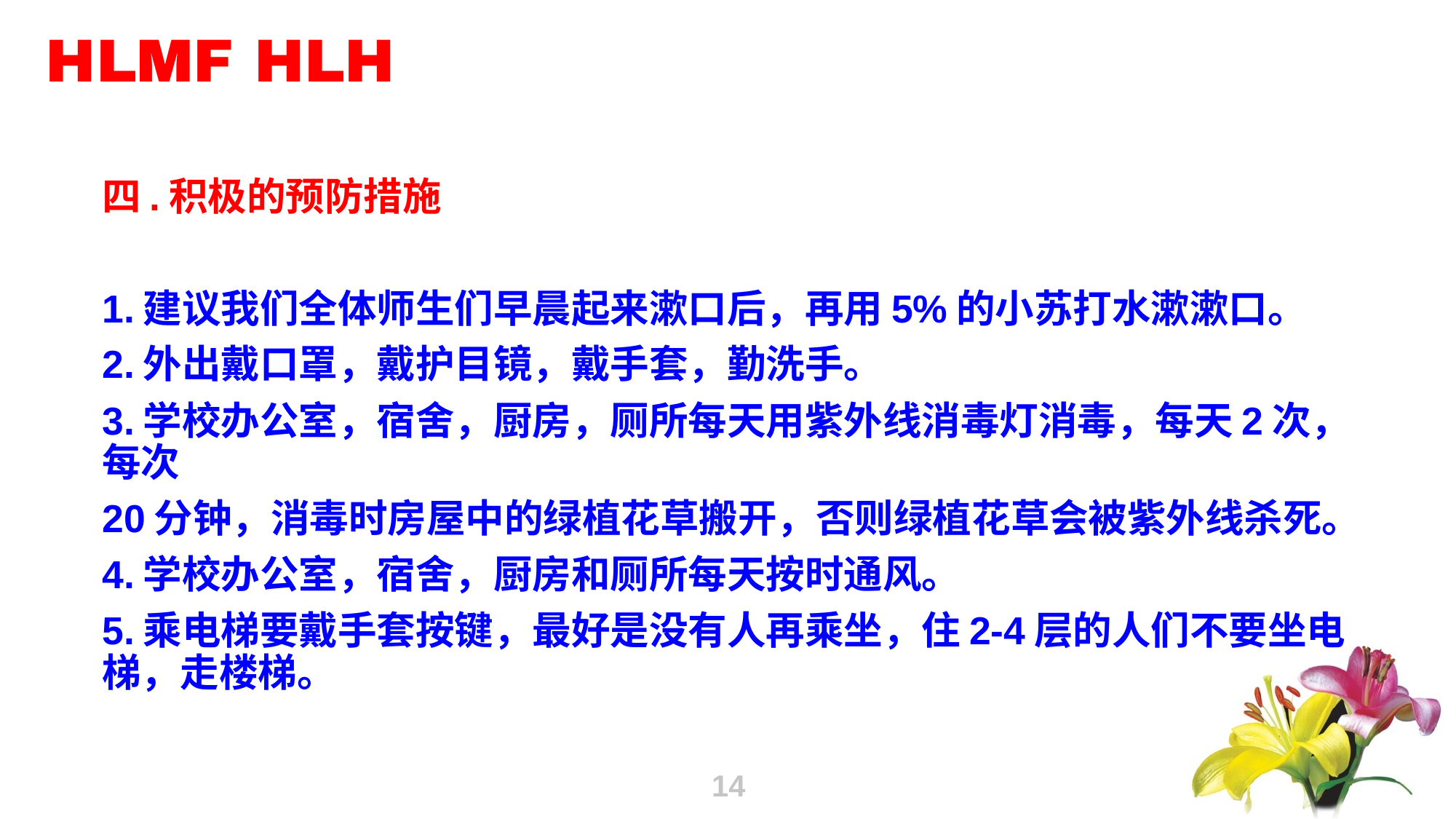

四.积极的预防措施

1.建议我们全体师生们早晨起来漱口后，再用5%的小苏打水漱漱口。
2.外出戴口罩，戴护目镜，戴手套，勤洗手。
3.学校办公室，宿舍，厨房，厕所每天用紫外线消毒灯消毒，每天2次，每次
20分钟，消毒时房屋中的绿植花草搬开，否则绿植花草会被紫外线杀死。
4.学校办公室，宿舍，厨房和厕所每天按时通风。
5.乘电梯要戴手套按键，最好是没有人再乘坐，住2-4层的人们不要坐电梯，走楼梯。

14